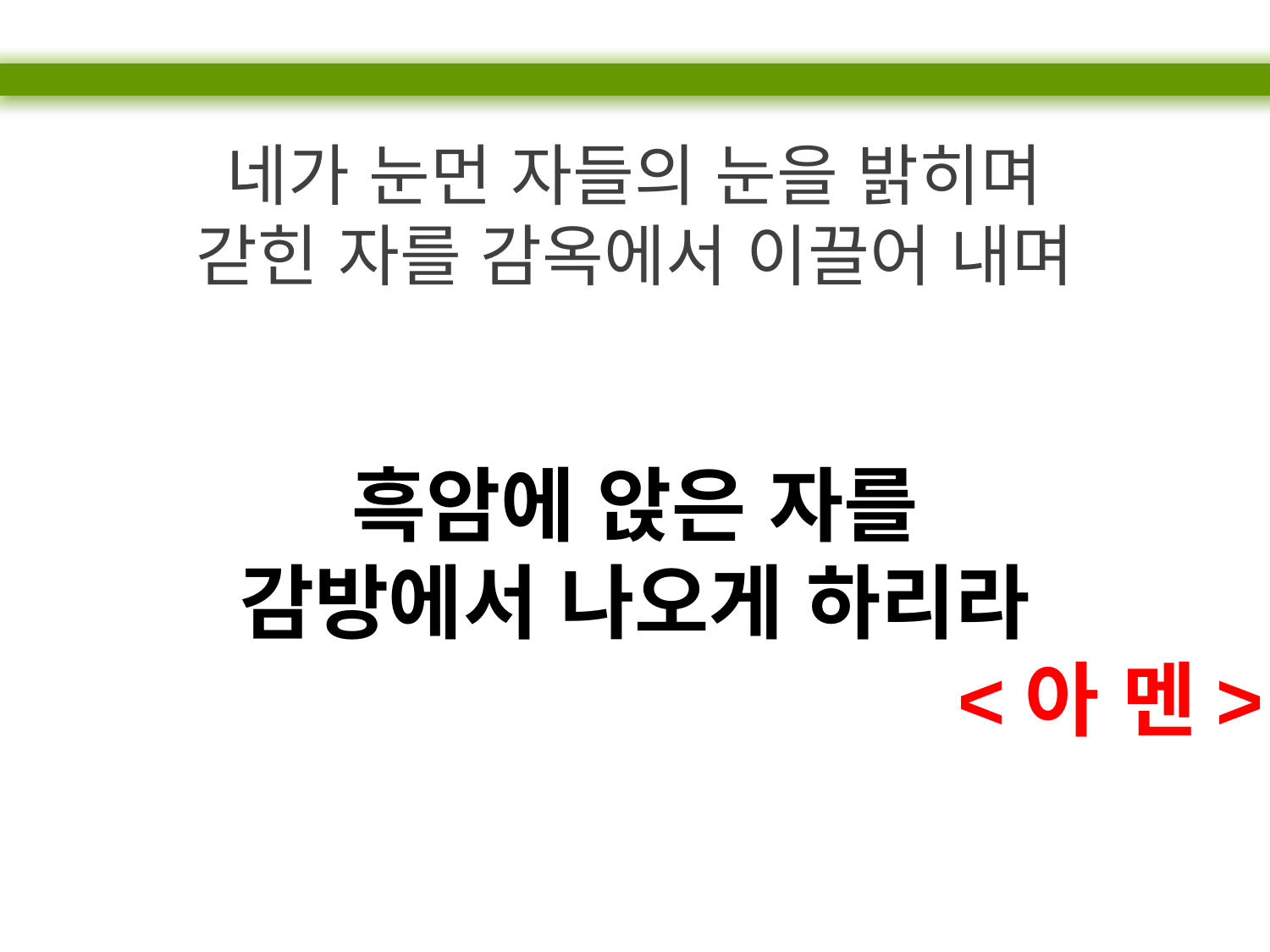

네가 눈먼 자들의 눈을 밝히며
갇힌 자를 감옥에서 이끌어 내며
흑암에 앉은 자를
감방에서 나오게 하리라
<아 멘>